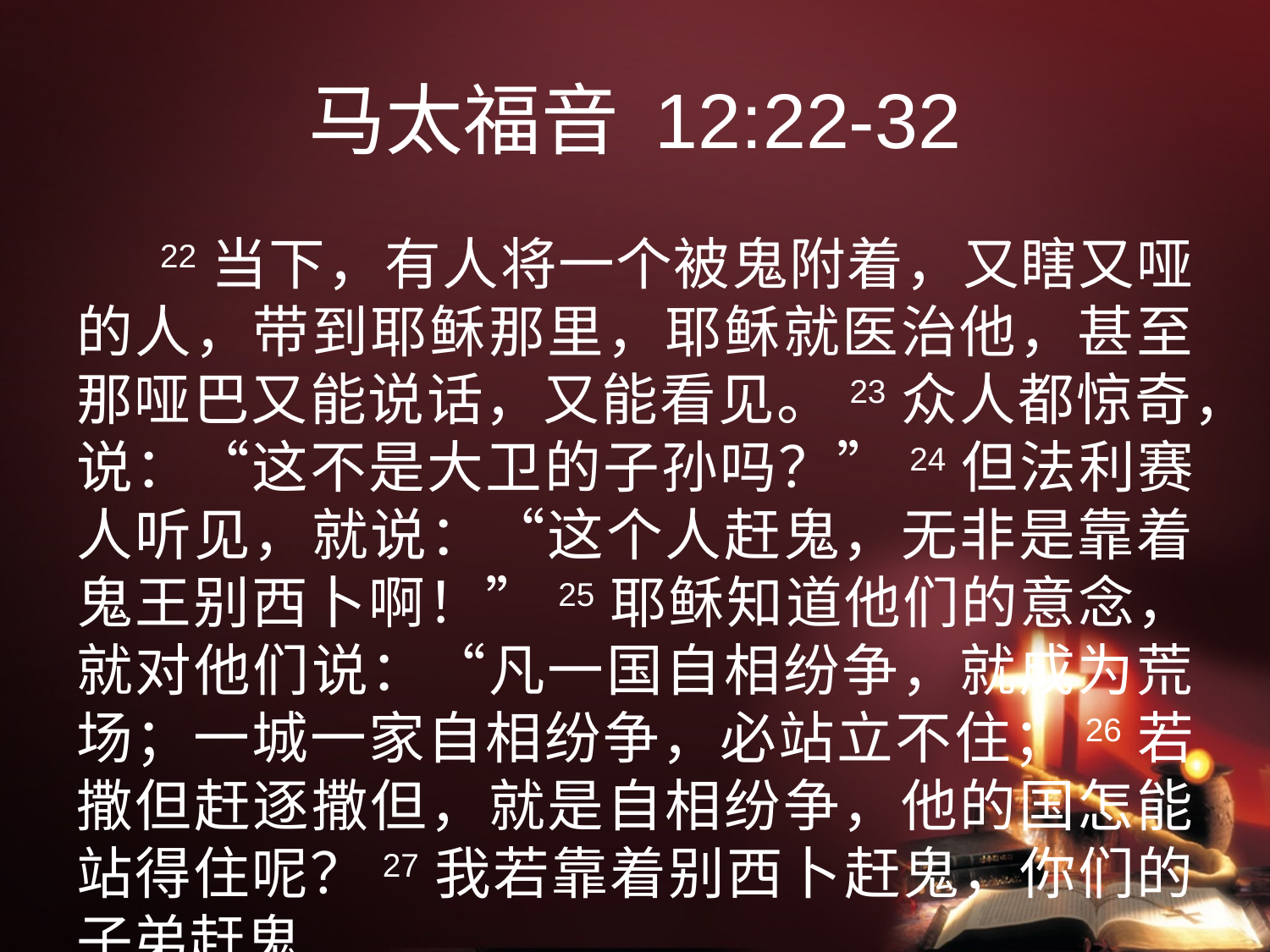

# 马太福音 12:22-32
        22当下，有人将一个被鬼附着，又瞎又哑的人，带到耶稣那里，耶稣就医治他，甚至那哑巴又能说话，又能看见。23众人都惊奇，说：“这不是大卫的子孙吗？”24但法利赛人听见，就说：“这个人赶鬼，无非是靠着鬼王别西卜啊！”25耶稣知道他们的意念，就对他们说：“凡一国自相纷争，就成为荒场；一城一家自相纷争，必站立不住；26若撒但赶逐撒但，就是自相纷争，他的国怎能站得住呢？27我若靠着别西卜赶鬼，你们的子弟赶鬼